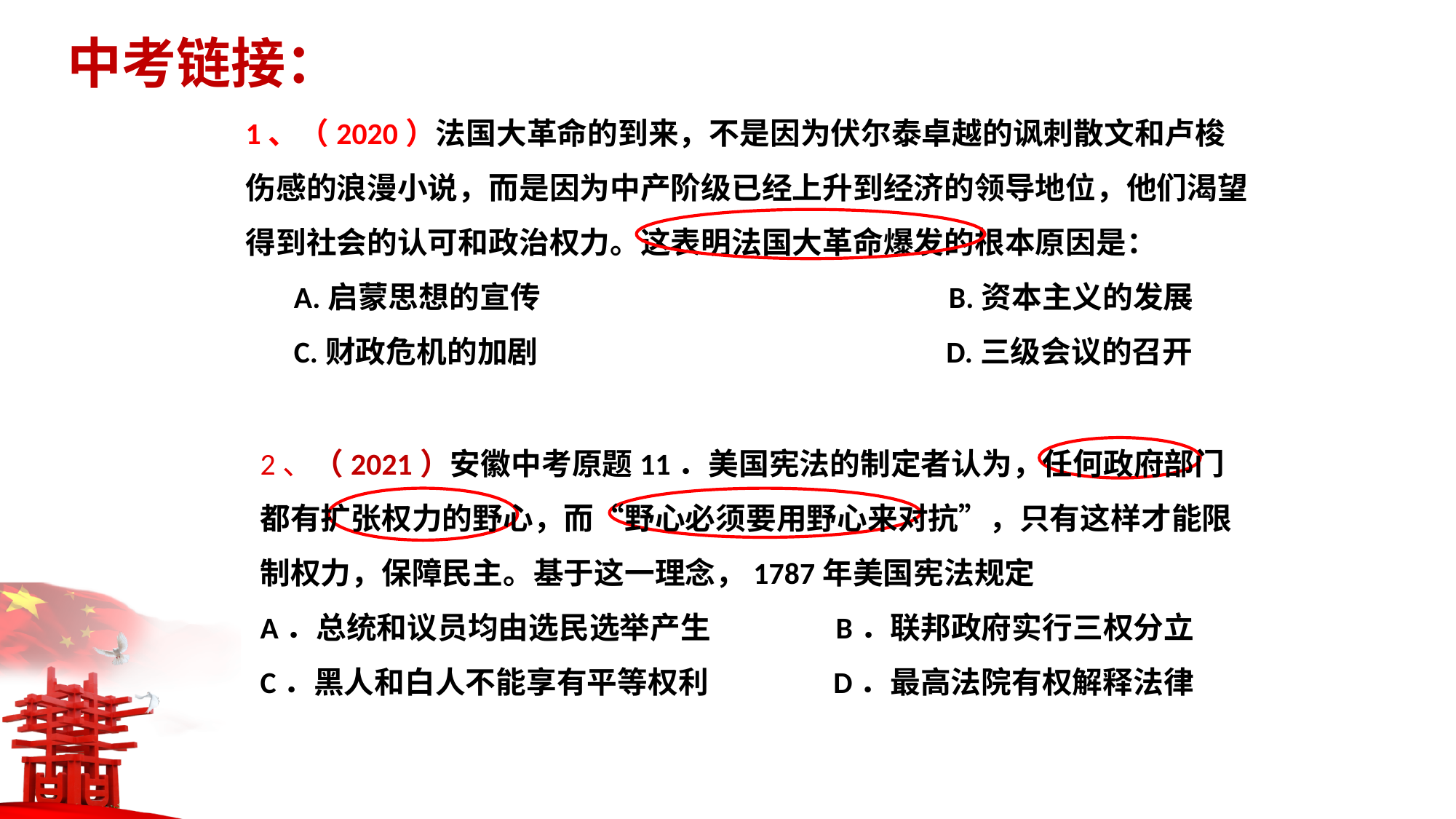

中考链接：
1、（2020）法国大革命的到来，不是因为伏尔泰卓越的讽刺散文和卢梭伤感的浪漫小说，而是因为中产阶级已经上升到经济的领导地位，他们渴望得到社会的认可和政治权力。这表明法国大革命爆发的根本原因是：
       A.启蒙思想的宣传                                                          B.资本主义的发展
       C.财政危机的加剧                                                          D.三级会议的召开

2、（2021）安徽中考原题11．美国宪法的制定者认为，任何政府部门都有扩张权力的野心，而“野心必须要用野心来对抗”，只有这样才能限制权力，保障民主。基于这一理念，1787年美国宪法规定
A．总统和议员均由选民选举产生                 B．联邦政府实行三权分立
C．黑人和白人不能享有平等权利                 D．最高法院有权解释法律